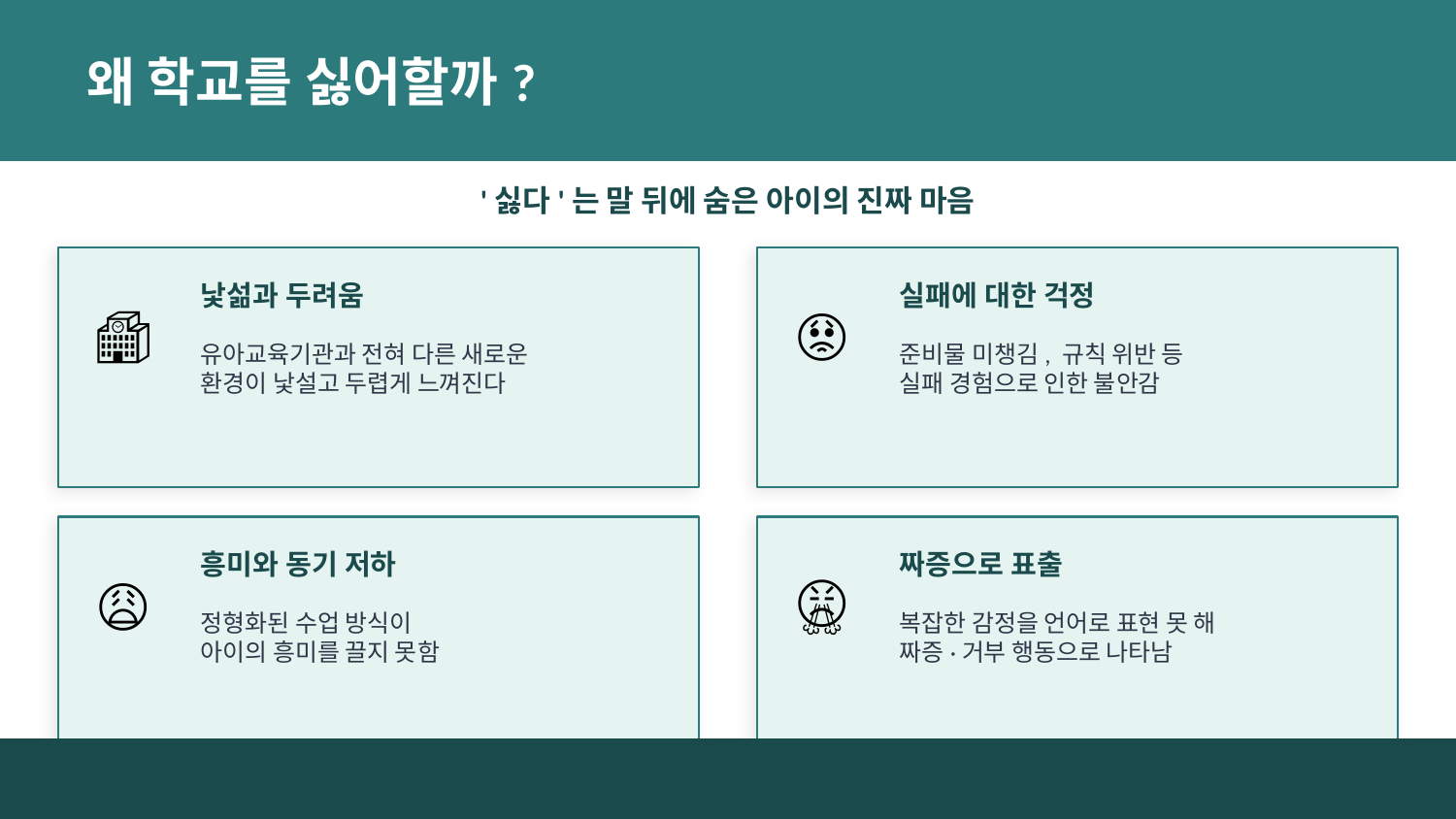

왜 학교를 싫어할까?
'싫다'는 말 뒤에 숨은 아이의 진짜 마음

낯섦과 두려움
실패에 대한 걱정
🏫
😟
유아교육기관과 전혀 다른 새로운
환경이 낯설고 두렵게 느껴진다
준비물 미챙김, 규칙 위반 등
실패 경험으로 인한 불안감

흥미와 동기 저하
짜증으로 표출
😩
😤
정형화된 수업 방식이
아이의 흥미를 끌지 못함
복잡한 감정을 언어로 표현 못 해
짜증·거부 행동으로 나타남